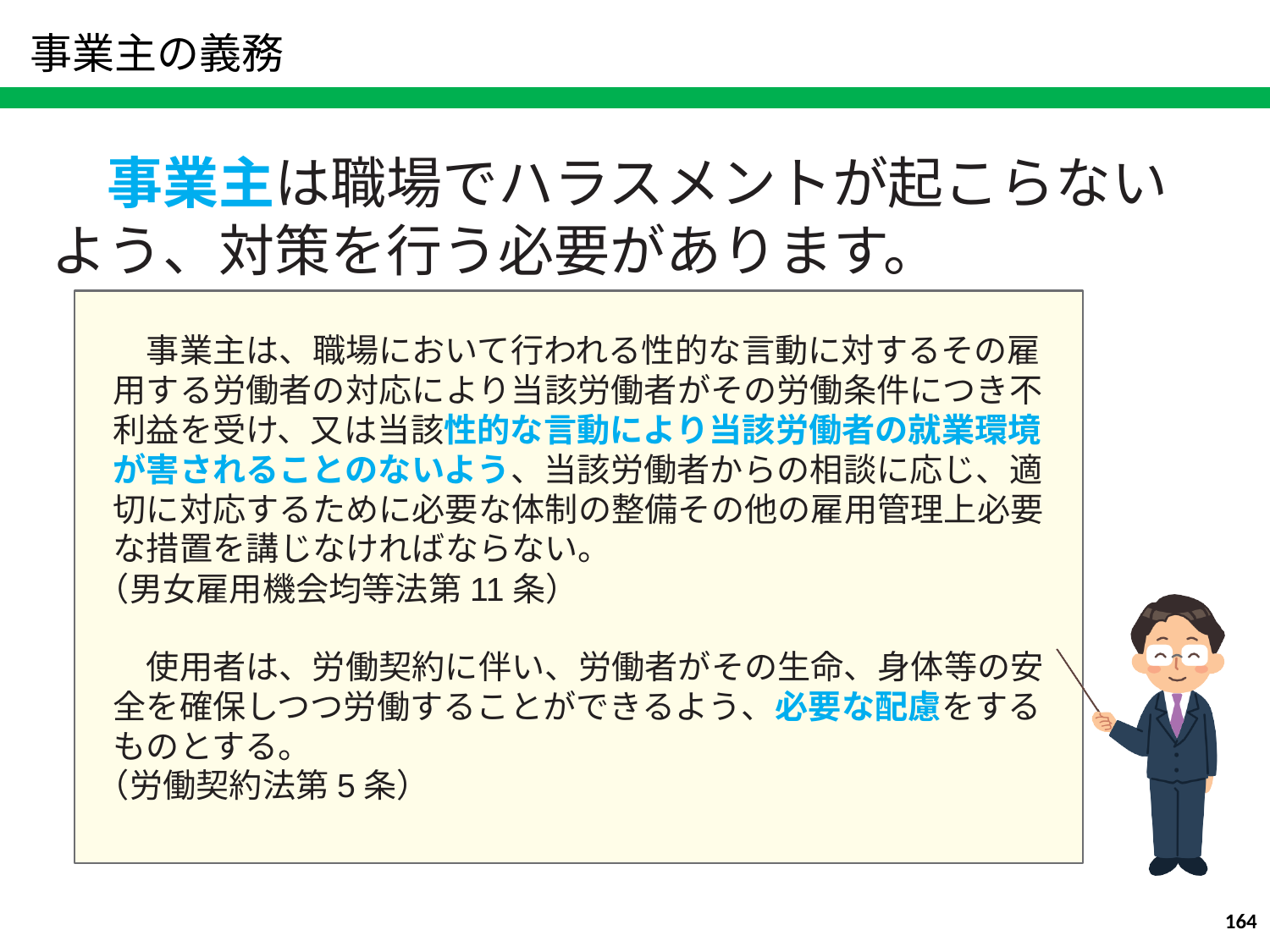

事業主の義務

　事業主は職場でハラスメントが起こらないよう、対策を行う必要があります。

　事業主は、職場において行われる性的な言動に対するその雇用する労働者の対応により当該労働者がその労働条件につき不利益を受け、又は当該性的な言動により当該労働者の就業環境が害されることのないよう、当該労働者からの相談に応じ、適切に対応するために必要な体制の整備その他の雇用管理上必要な措置を講じなければならない。
（男女雇用機会均等法第11条）
　使用者は、労働契約に伴い、労働者がその生命、身体等の安全を確保しつつ労働することができるよう、必要な配慮をするものとする。
（労働契約法第5条）

164